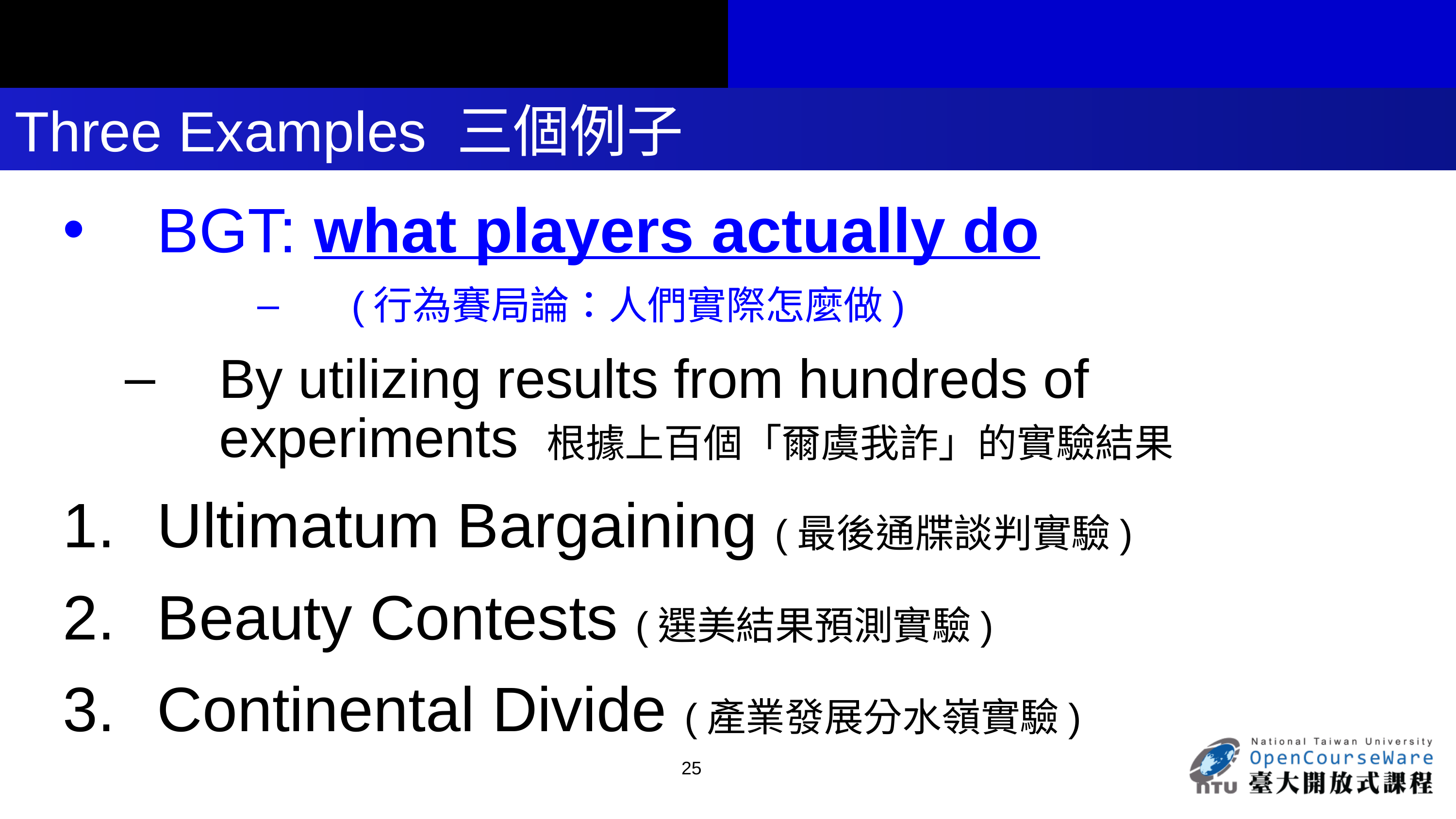

# Three Examples 三個例子
BGT: what players actually do
(行為賽局論：人們實際怎麼做)
By utilizing results from hundreds of experiments 根據上百個「爾虞我詐」的實驗結果
Ultimatum Bargaining (最後通牒談判實驗)
Beauty Contests (選美結果預測實驗)
Continental Divide (產業發展分水嶺實驗)